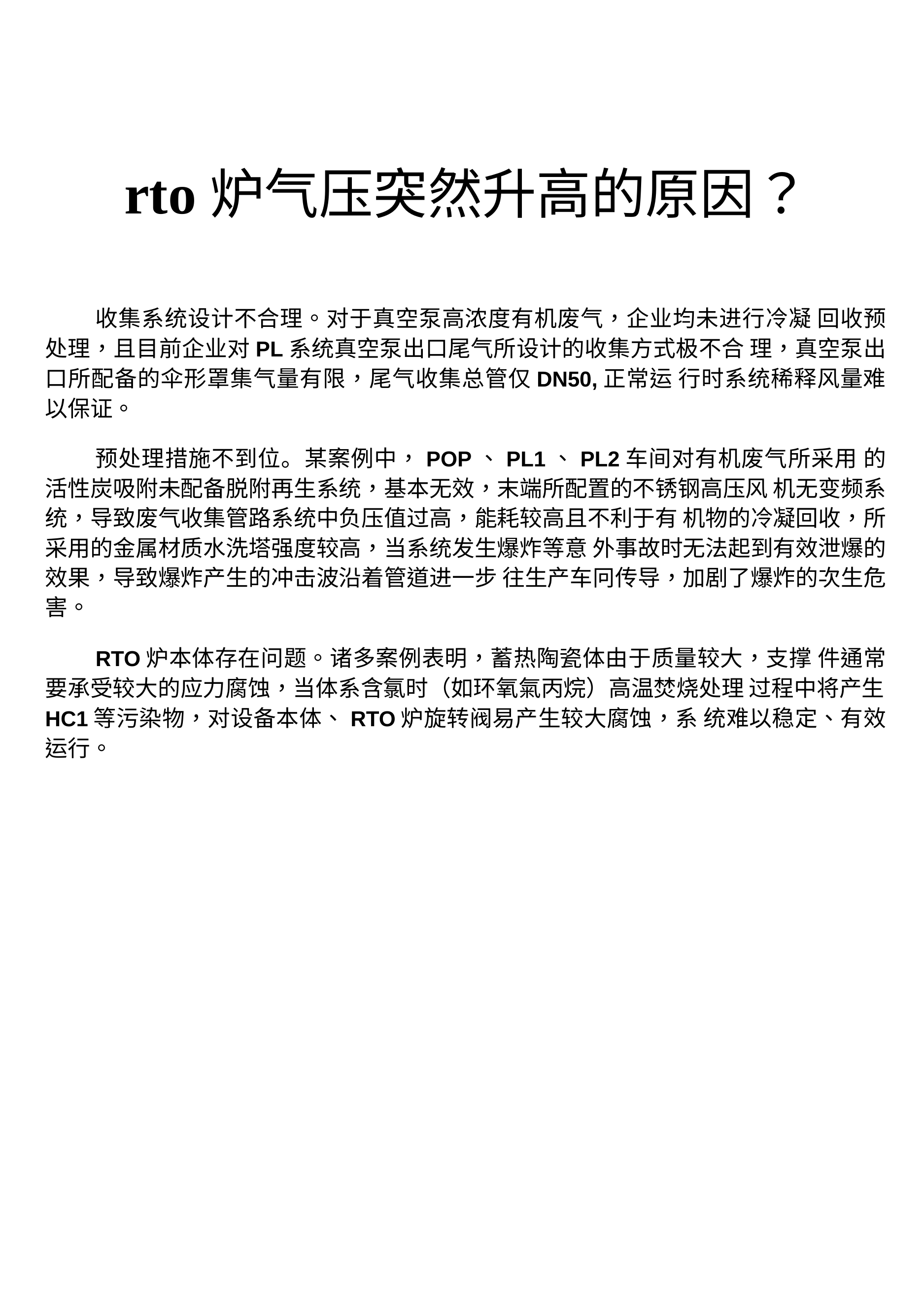

rto炉气压突然升高的原因？
收集系统设计不合理。对于真空泵高浓度有机废气，企业均未进行冷凝 回收预处理，且目前企业对PL系统真空泵出口尾气所设计的收集方式极不合 理，真空泵出口所配备的伞形罩集气量有限，尾气收集总管仅DN50,正常运 行时系统稀释风量难以保证。
预处理措施不到位。某案例中，POP、PL1、PL2车间对有机废气所采用 的活性炭吸附未配备脱附再生系统，基本无效，末端所配置的不锈钢高压风 机无变频系统，导致废气收集管路系统中负压值过高，能耗较高且不利于有 机物的冷凝回收，所采用的金属材质水洗塔强度较高，当系统发生爆炸等意 外事故时无法起到有效泄爆的效果，导致爆炸产生的冲击波沿着管道进一步 往生产车冋传导，加剧了爆炸的次生危害。
RTO炉本体存在问题。诸多案例表明，蓄热陶瓷体由于质量较大，支撑 件通常要承受较大的应力腐蚀，当体系含氯时（如环氧氣丙烷）高温焚烧处理 过程中将产生HC1等污染物，对设备本体、RTO炉旋转阀易产生较大腐蚀，系 统难以稳定、有效运行。